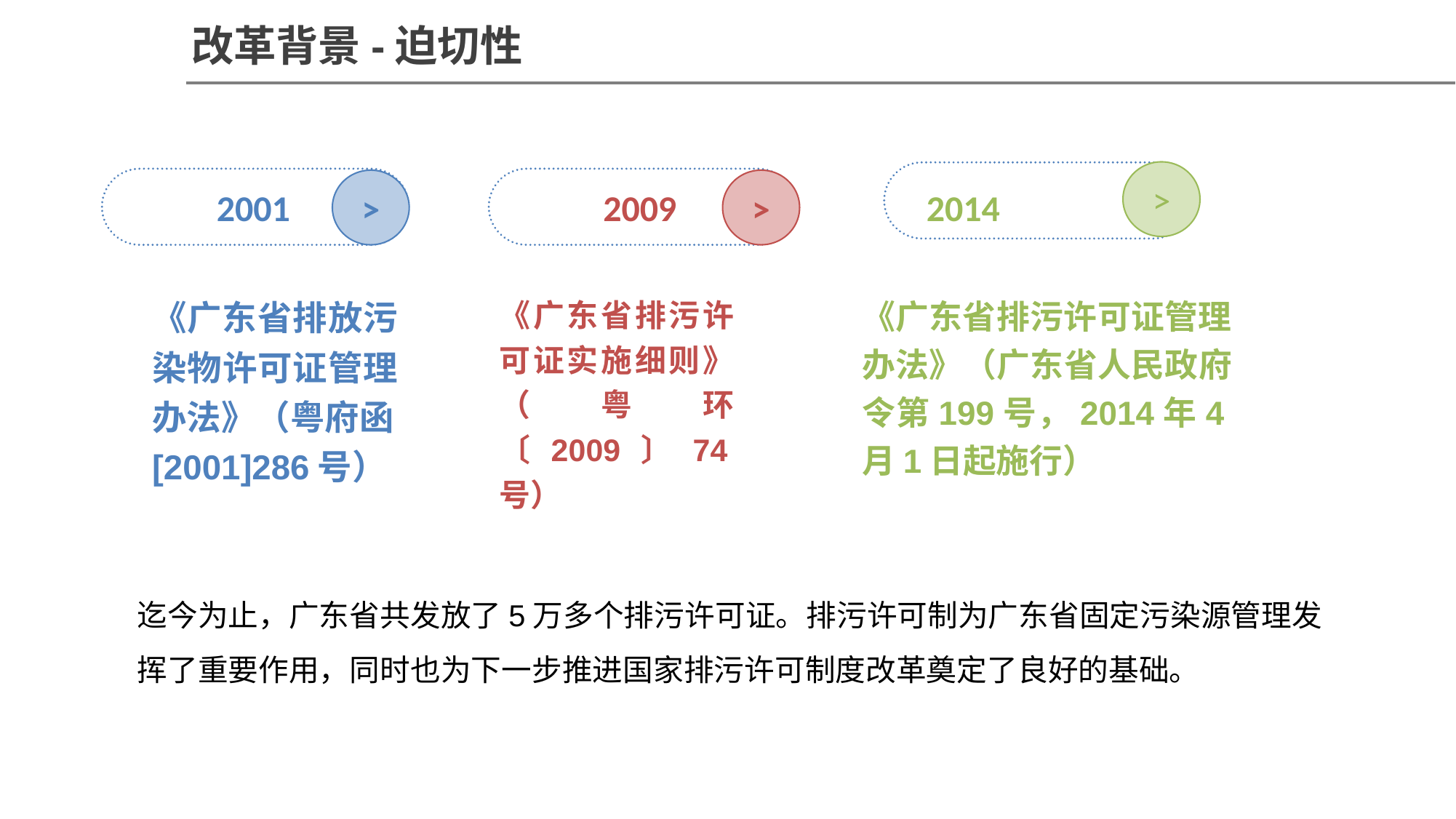

改革背景-迫切性
>

>
>
2001
2009
2014
《广东省排放污染物许可证管理办法》（粤府函[2001]286号）
《广东省排污许可证实施细则》（粤环〔2009〕74号）
《广东省排污许可证管理办法》（广东省人民政府令第199号，2014年4月1日起施行）
迄今为止，广东省共发放了5万多个排污许可证。排污许可制为广东省固定污染源管理发挥了重要作用，同时也为下一步推进国家排污许可制度改革奠定了良好的基础。